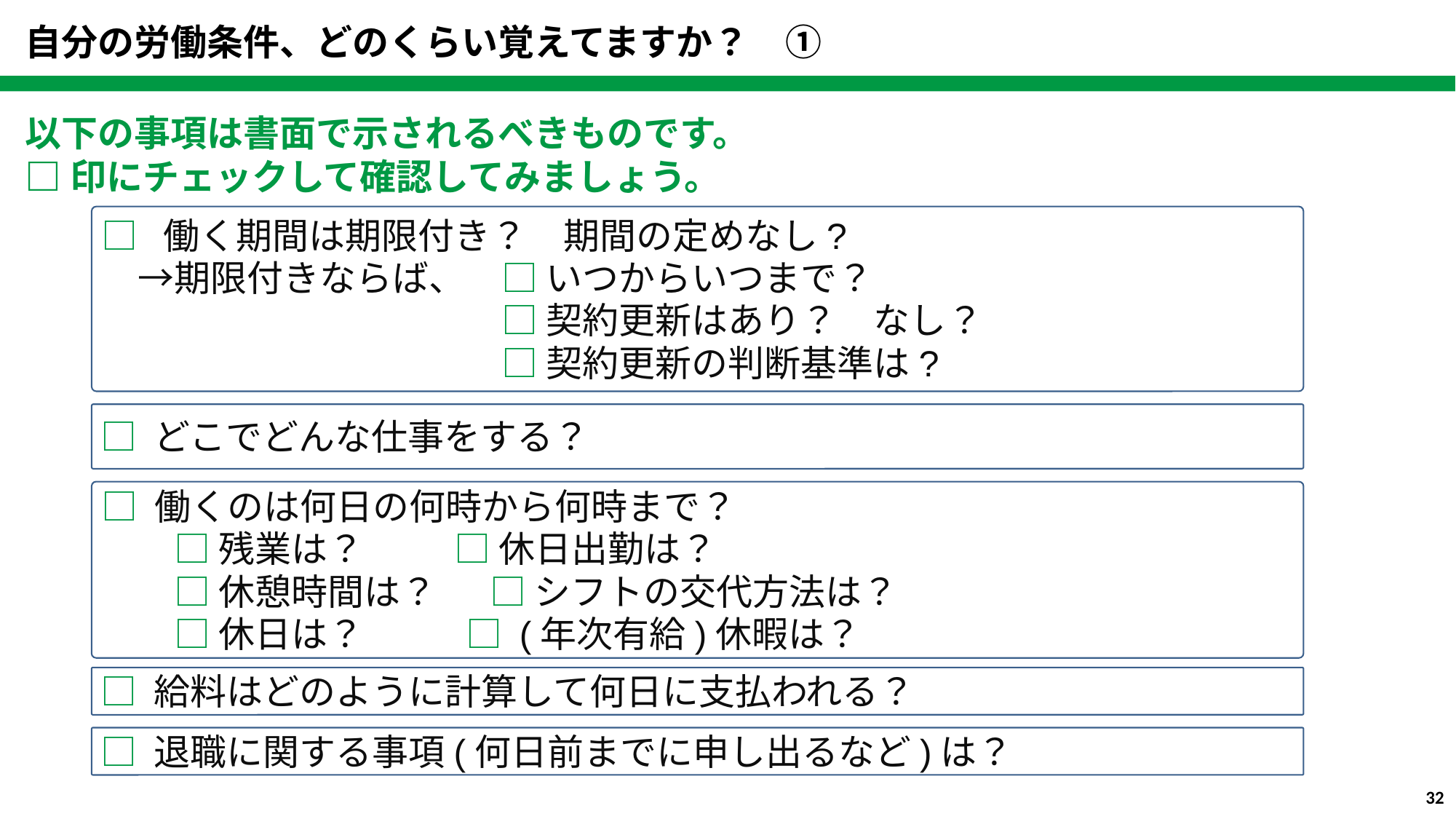

自分の労働条件、どのくらい覚えてますか？　①

以下の事項は書面で示されるべきものです。
□印にチェックして確認してみましょう。
□  働く期間は期限付き？　期間の定めなし?
　→期限付きならば、　□ いつからいつまで？
　　　　　　　　　　　□ 契約更新はあり？　なし？
　　　　　　　　　　　□ 契約更新の判断基準は?

□ どこでどんな仕事をする？

□ 働くのは何日の何時から何時まで？
　　□ 残業は？           □ 休日出勤は？
　　□ 休憩時間は？  　□ シフトの交代方法は？
　　□ 休日は？        　□ (年次有給)休暇は？
□ 給料はどのように計算して何日に支払われる？
□ 退職に関する事項(何日前までに申し出るなど)は？
32